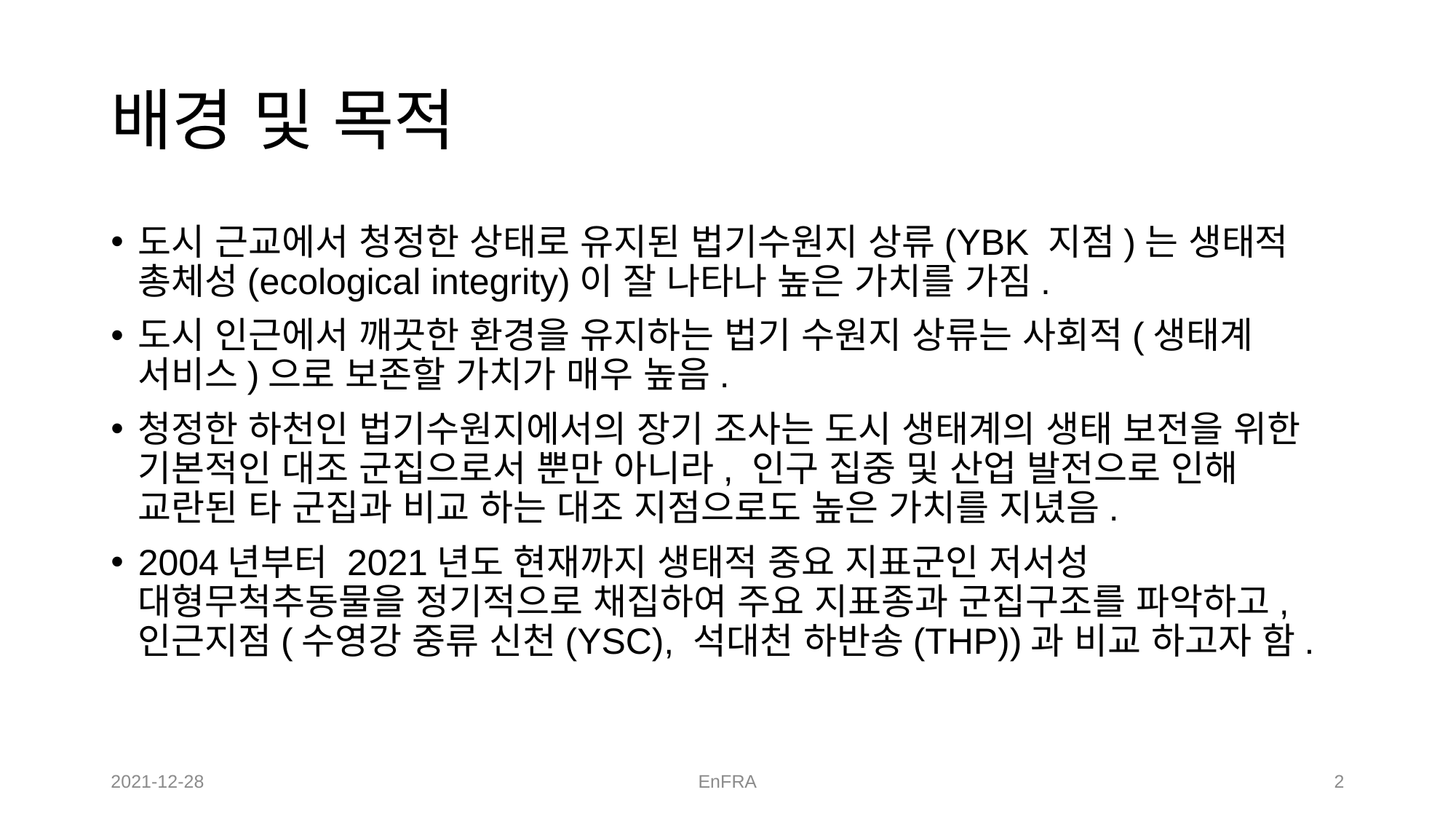

# 배경 및 목적
도시 근교에서 청정한 상태로 유지된 법기수원지 상류(YBK 지점)는 생태적 총체성(ecological integrity)이 잘 나타나 높은 가치를 가짐.
도시 인근에서 깨끗한 환경을 유지하는 법기 수원지 상류는 사회적(생태계 서비스)으로 보존할 가치가 매우 높음.
청정한 하천인 법기수원지에서의 장기 조사는 도시 생태계의 생태 보전을 위한 기본적인 대조 군집으로서 뿐만 아니라, 인구 집중 및 산업 발전으로 인해 교란된 타 군집과 비교 하는 대조 지점으로도 높은 가치를 지녔음.
2004년부터 2021년도 현재까지 생태적 중요 지표군인 저서성 대형무척추동물을 정기적으로 채집하여 주요 지표종과 군집구조를 파악하고, 인근지점(수영강 중류 신천(YSC), 석대천 하반송(THP))과 비교 하고자 함.

2021-12-28
EnFRA
2